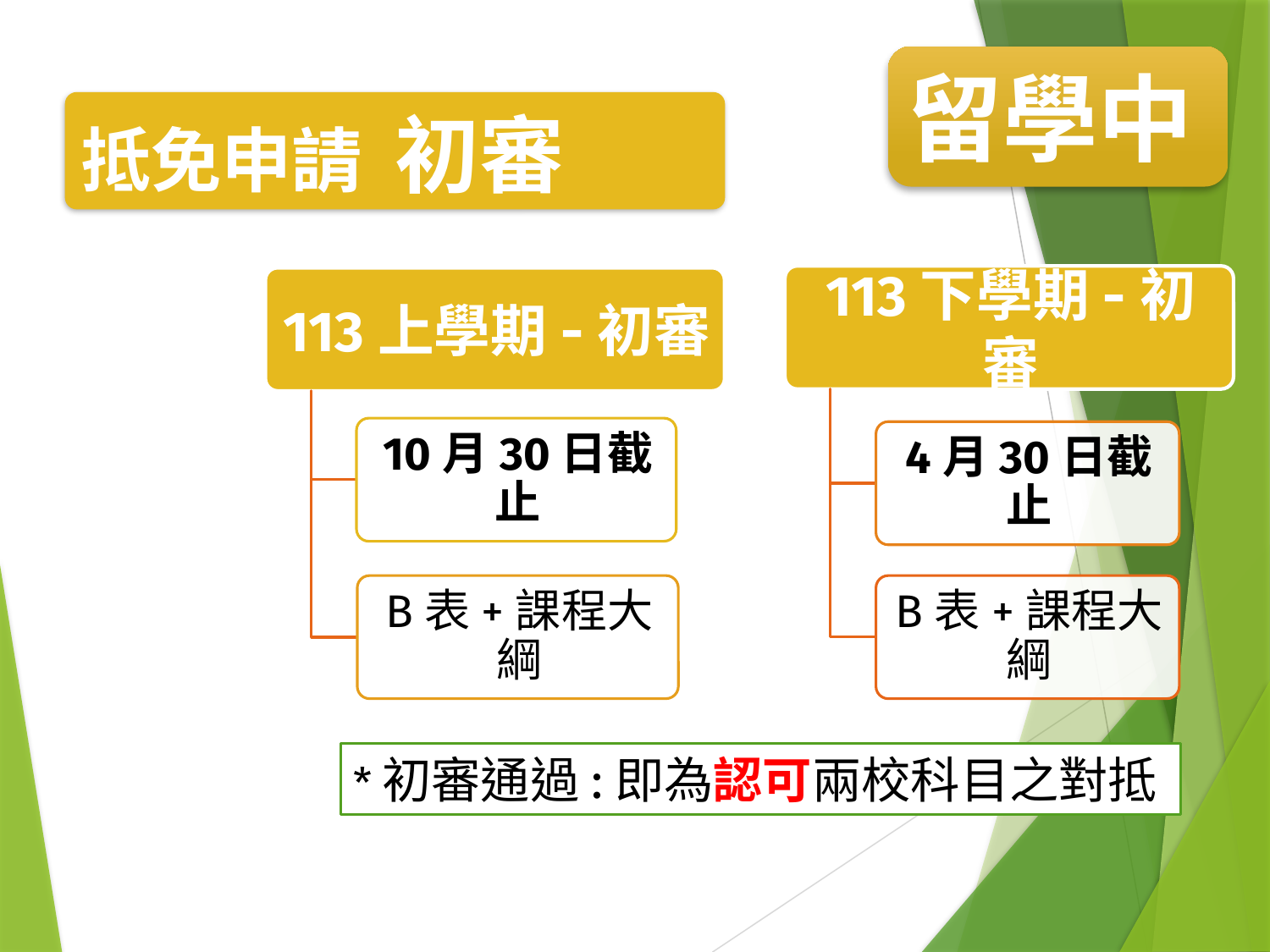

留學中
抵免申請  初審
113上學期-初審
10月30日截止
B表+課程大綱
113下學期-初審
4月30日截止
B表+課程大綱
*初審通過:即為認可兩校科目之對抵